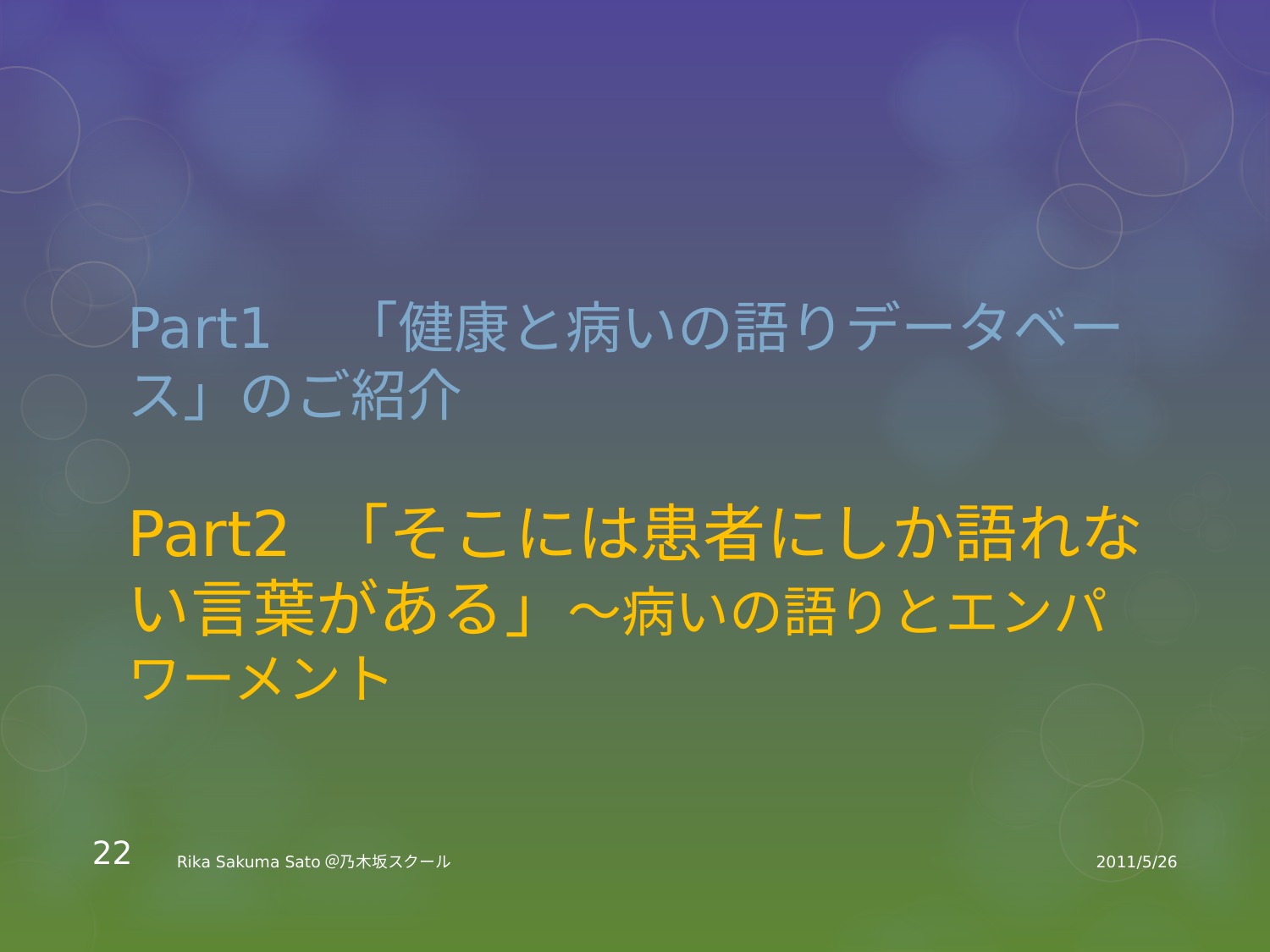

# Part1　「健康と病いの語りデータベース」のご紹介 Part2 「そこには患者にしか語れない言葉がある」～病いの語りとエンパワーメント
22
Rika Sakuma Sato＠乃木坂スクール
2011/5/26